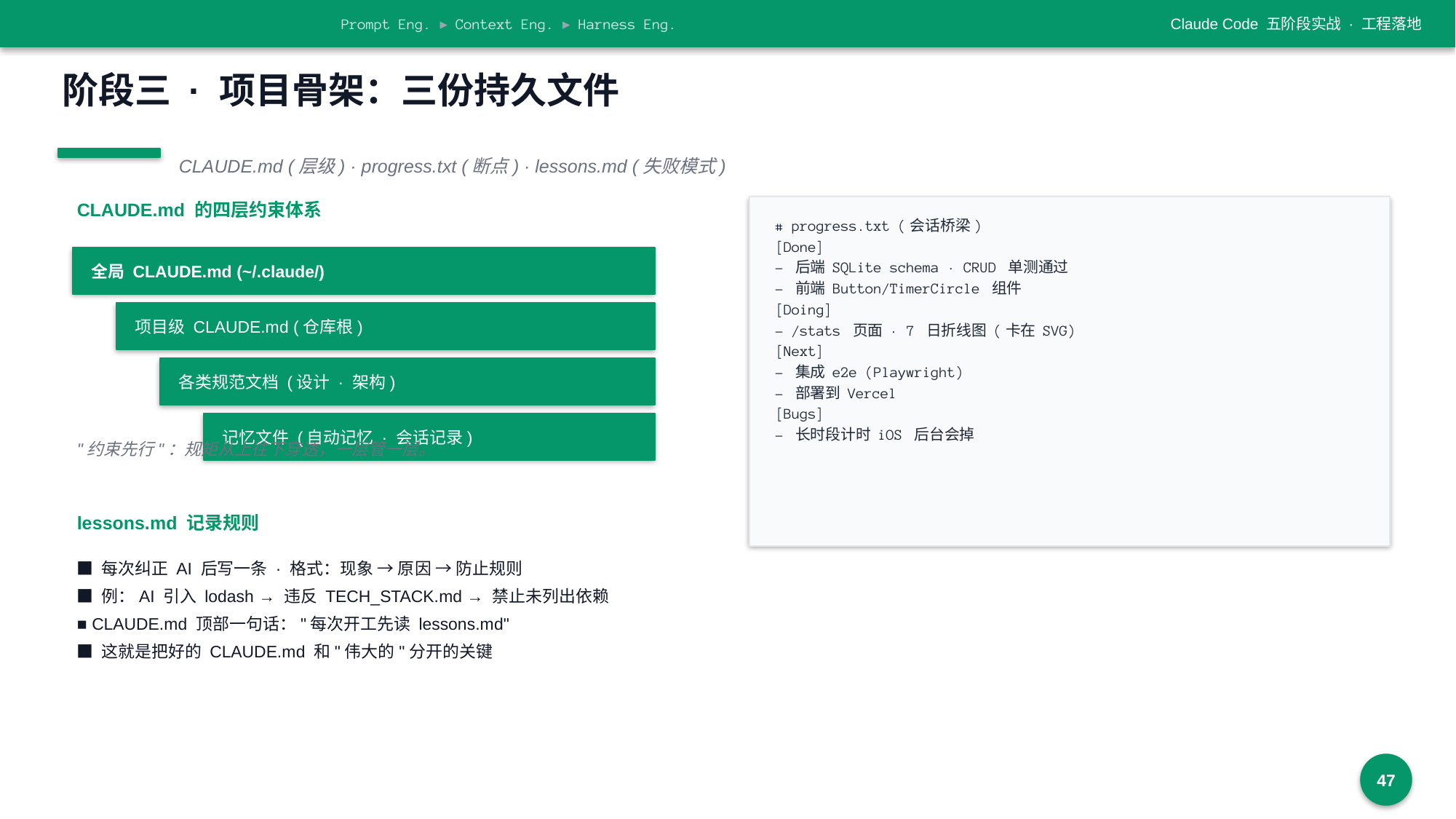

Prompt Eng.  ▸  Context Eng.  ▸  Harness Eng.
Claude Code 五阶段实战 · 工程落地
阶段三 · 项目骨架：三份持久文件
CLAUDE.md (层级) · progress.txt (断点) · lessons.md (失败模式)

CLAUDE.md 的四层约束体系

# progress.txt (会话桥梁)
[Done]
- 后端 SQLite schema · CRUD 单测通过
- 前端 Button/TimerCircle 组件
[Doing]
- /stats 页面 · 7 日折线图 (卡在 SVG)
[Next]
- 集成 e2e (Playwright)
- 部署到 Vercel
[Bugs]
- 长时段计时 iOS 后台会掉

全局 CLAUDE.md (~/.claude/)

项目级 CLAUDE.md (仓库根)

各类规范文档 (设计 · 架构)

记忆文件 (自动记忆 · 会话记录)
"约束先行"：规矩从上往下穿透，一层管一层。
lessons.md 记录规则
■ 每次纠正 AI 后写一条 · 格式：现象 → 原因 → 防止规则
■ 例：AI 引入 lodash → 违反 TECH_STACK.md → 禁止未列出依赖
■ CLAUDE.md 顶部一句话："每次开工先读 lessons.md"
■ 这就是把好的 CLAUDE.md 和"伟大的"分开的关键

47